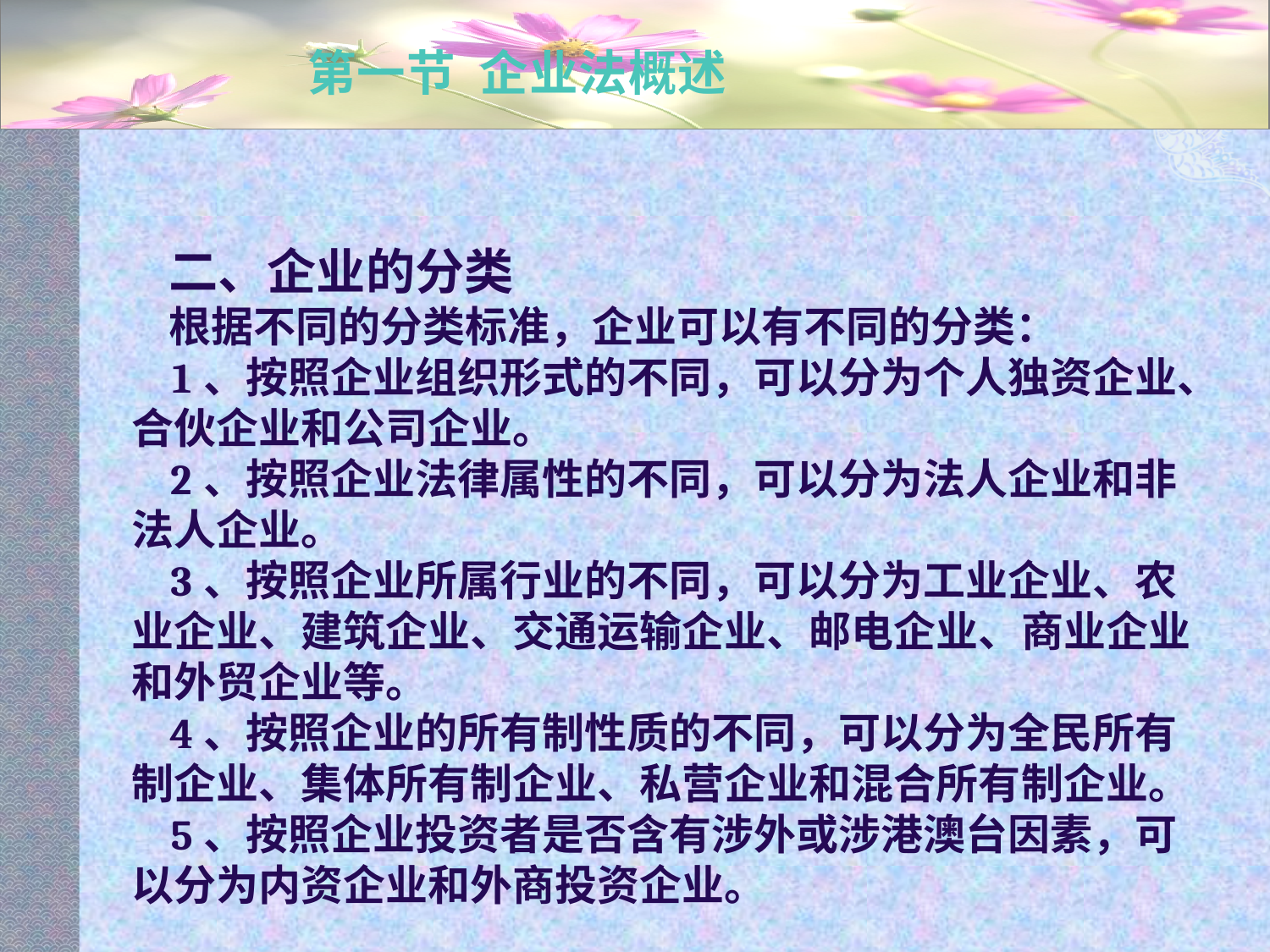

# 第一节  企业法概述
二、企业的分类
根据不同的分类标准，企业可以有不同的分类：
1、按照企业组织形式的不同，可以分为个人独资企业、合伙企业和公司企业。
2、按照企业法律属性的不同，可以分为法人企业和非法人企业。
3、按照企业所属行业的不同，可以分为工业企业、农业企业、建筑企业、交通运输企业、邮电企业、商业企业和外贸企业等。
4、按照企业的所有制性质的不同，可以分为全民所有制企业、集体所有制企业、私营企业和混合所有制企业。
5、按照企业投资者是否含有涉外或涉港澳台因素，可以分为内资企业和外商投资企业。